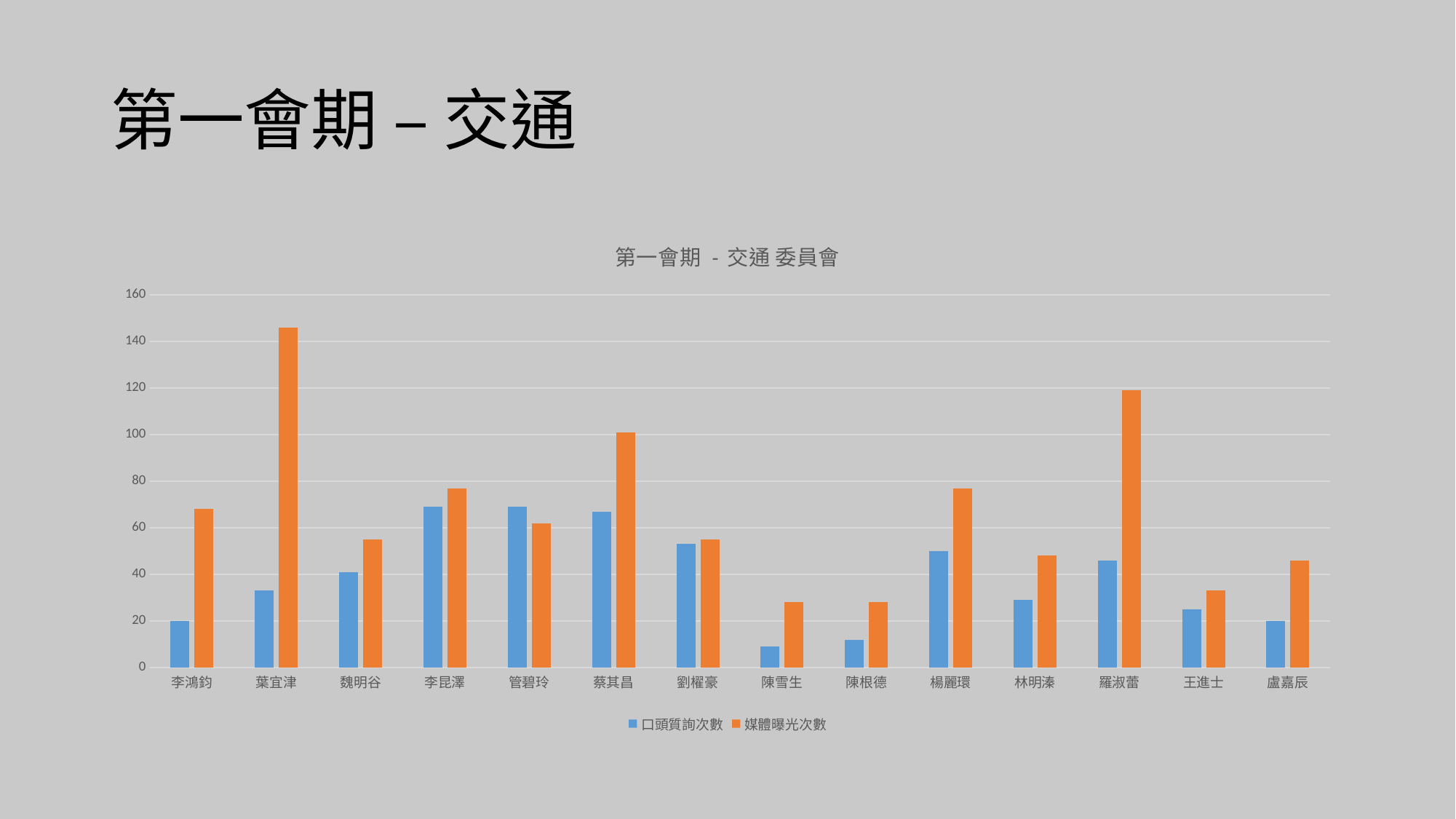

# 第一會期 – 交通

### Chart: 第一會期 - 交通 委員會

| Category | 口頭質詢次數 | 媒體曝光次數 |
|---|---|---|
| 李鴻鈞 | 20.0 | 68.0 |
| 葉宜津 | 33.0 | 146.0 |
| 魏明谷 | 41.0 | 55.0 |
| 李昆澤 | 69.0 | 77.0 |
| 管碧玲 | 69.0 | 62.0 |
| 蔡其昌 | 67.0 | 101.0 |
| 劉櫂豪 | 53.0 | 55.0 |
| 陳雪生 | 9.0 | 28.0 |
| 陳根德 | 12.0 | 28.0 |
| 楊麗環 | 50.0 | 77.0 |
| 林明溱 | 29.0 | 48.0 |
| 羅淑蕾 | 46.0 | 119.0 |
| 王進士 | 25.0 | 33.0 |
| 盧嘉辰 | 20.0 | 46.0 |